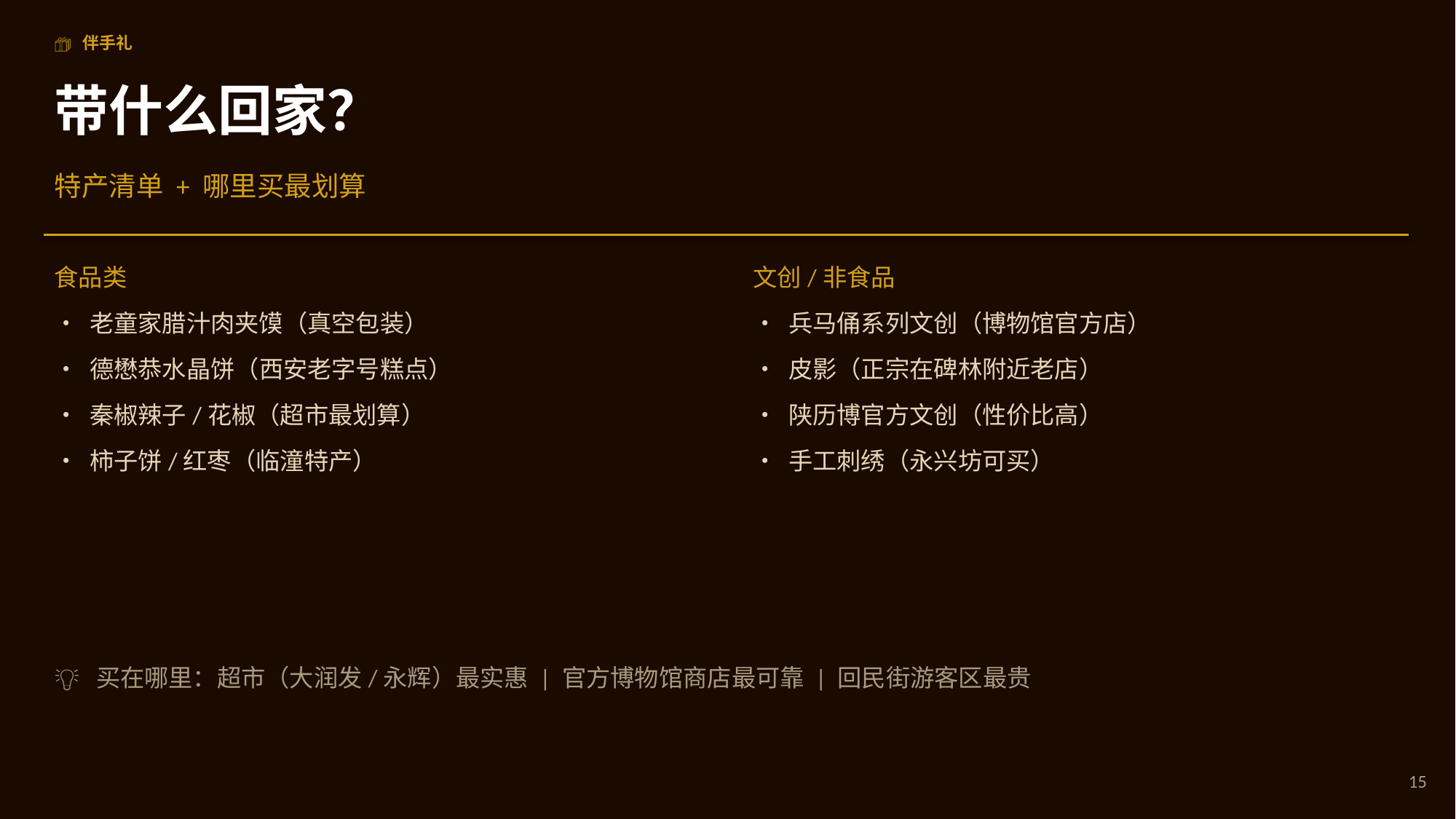

🎁  伴手礼
带什么回家？
特产清单 + 哪里买最划算
食品类
文创/非食品
• 老童家腊汁肉夹馍（真空包装）
• 兵马俑系列文创（博物馆官方店）
• 德懋恭水晶饼（西安老字号糕点）
• 皮影（正宗在碑林附近老店）
• 秦椒辣子/花椒（超市最划算）
• 陕历博官方文创（性价比高）
• 柿子饼/红枣（临潼特产）
• 手工刺绣（永兴坊可买）

💡  买在哪里：超市（大润发/永辉）最实惠 | 官方博物馆商店最可靠 | 回民街游客区最贵
15